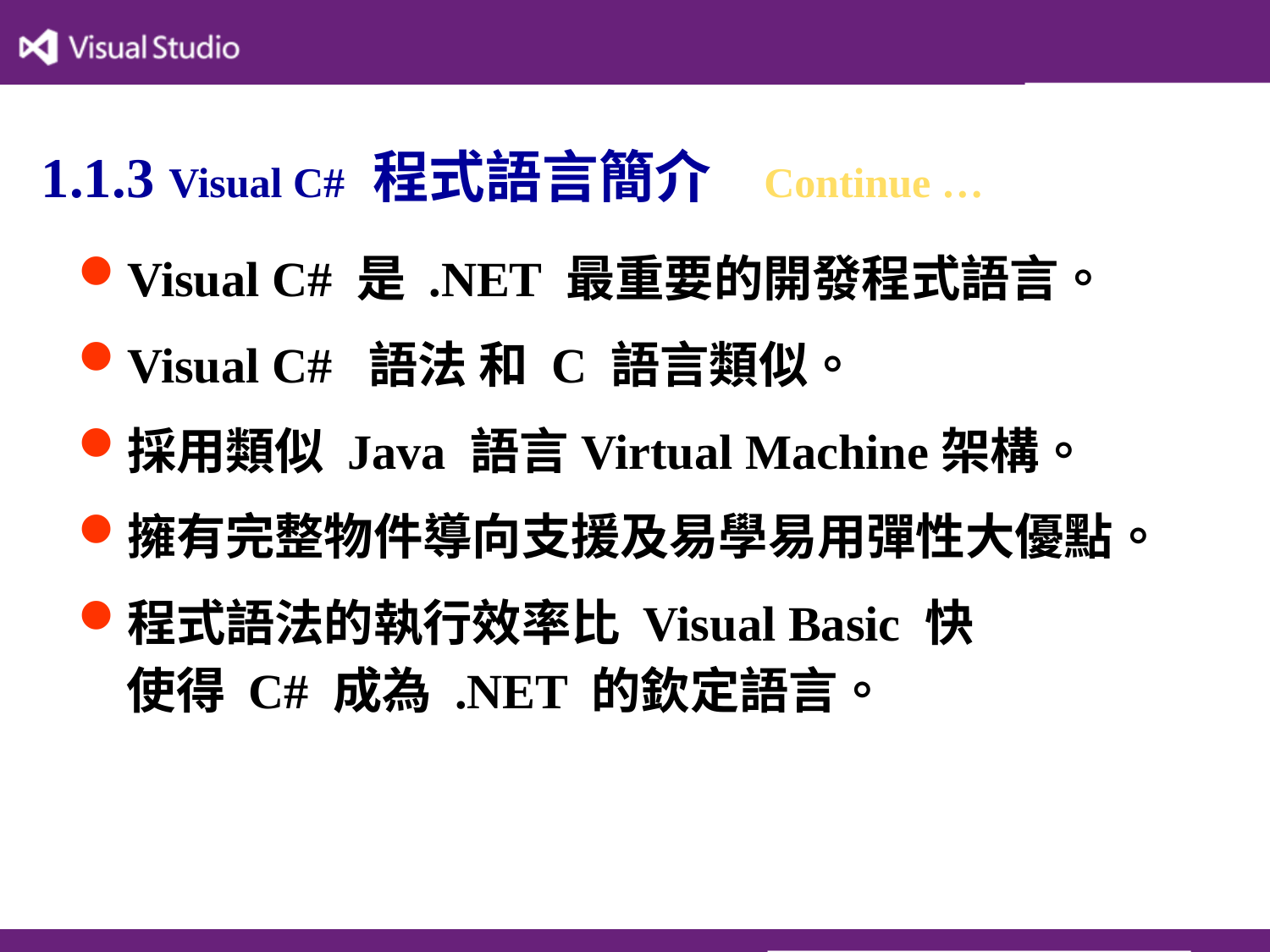

# 1.1.3 Visual C# 程式語言簡介   Continue …
Visual C# 是 .NET 最重要的開發程式語言。
Visual C#  語法 和 C 語言類似。
採用類似 Java 語言Virtual Machine架構。
擁有完整物件導向支援及易學易用彈性大優點。
程式語法的執行效率比 Visual Basic 快
 使得 C# 成為 .NET 的欽定語言。